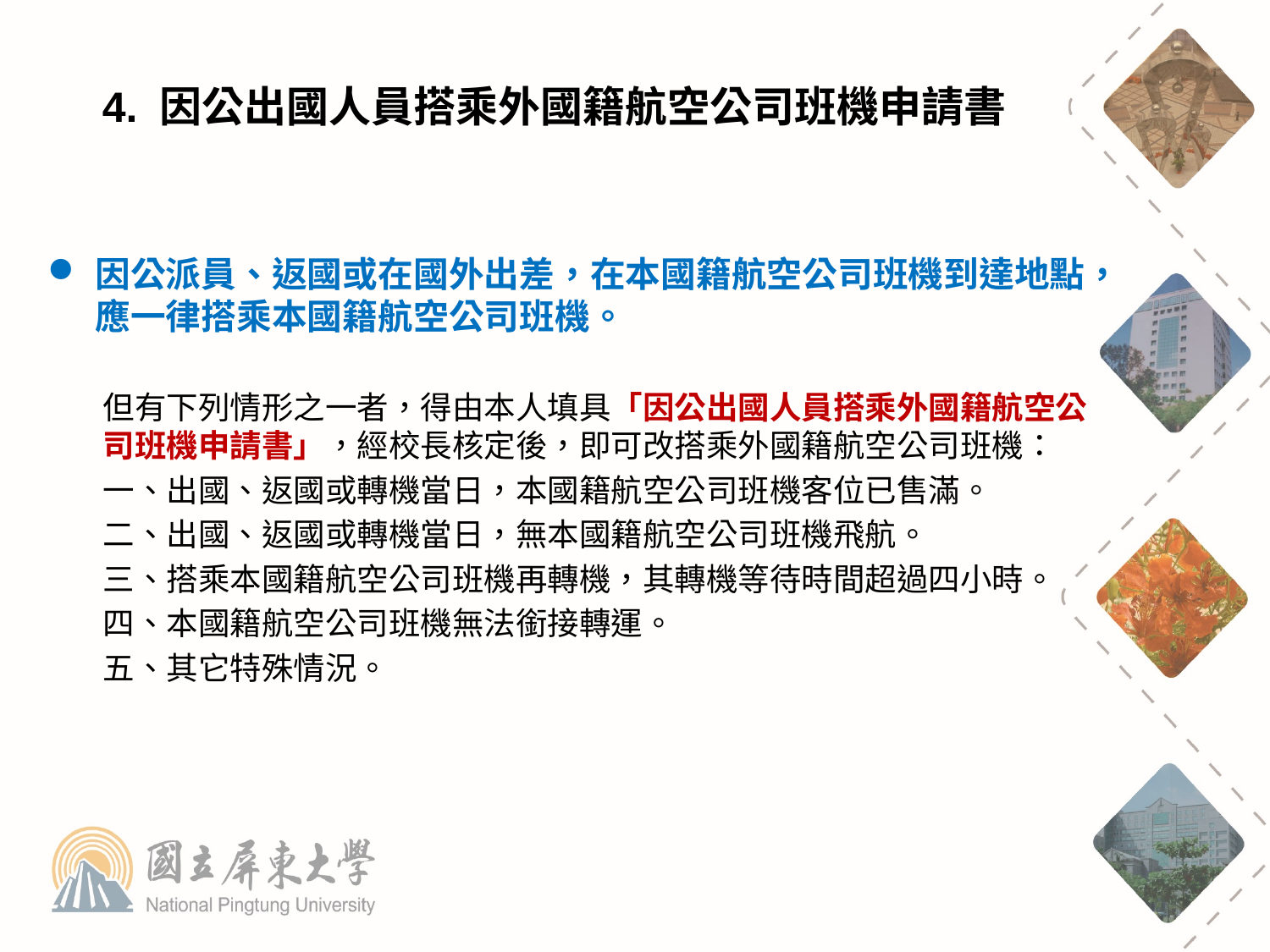

# 4. 因公出國人員搭乘外國籍航空公司班機申請書
因公派員、返國或在國外出差，在本國籍航空公司班機到達地點，應一律搭乘本國籍航空公司班機。

但有下列情形之一者，得由本人填具「因公出國人員搭乘外國籍航空公司班機申請書」，經校長核定後，即可改搭乘外國籍航空公司班機：
一、出國、返國或轉機當日，本國籍航空公司班機客位已售滿。
二、出國、返國或轉機當日，無本國籍航空公司班機飛航。
三、搭乘本國籍航空公司班機再轉機，其轉機等待時間超過四小時。
四、本國籍航空公司班機無法銜接轉運。
五、其它特殊情況。